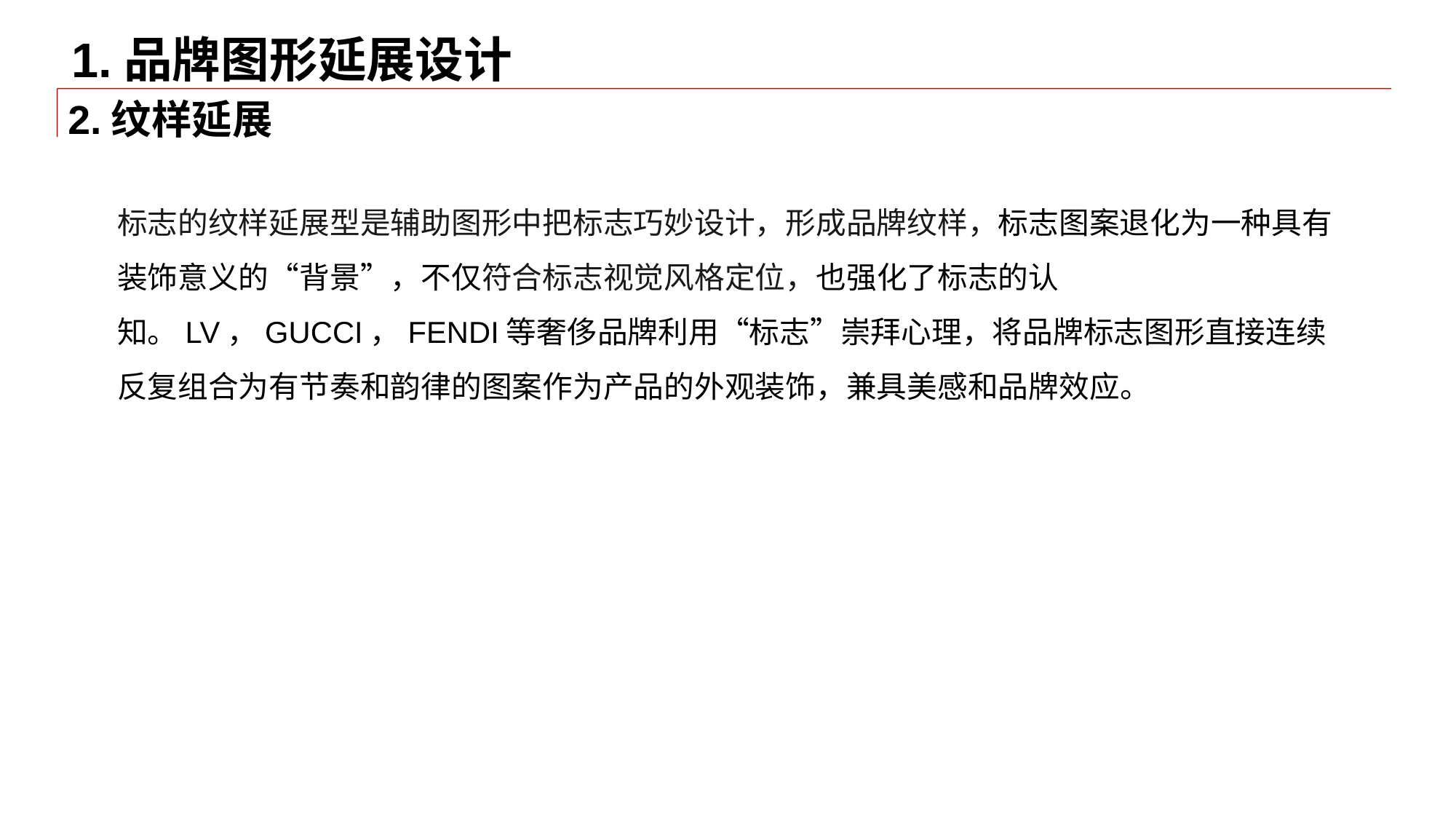

1.品牌图形延展设计
2.纹样延展

标志的纹样延展型是辅助图形中把标志巧妙设计，形成品牌纹样，标志图案退化为一种具有装饰意义的“背景”，不仅符合标志视觉风格定位，也强化了标志的认知。LV，GUCCI，FENDI等奢侈品牌利用“标志”崇拜心理，将品牌标志图形直接连续反复组合为有节奏和韵律的图案作为产品的外观装饰，兼具美感和品牌效应。